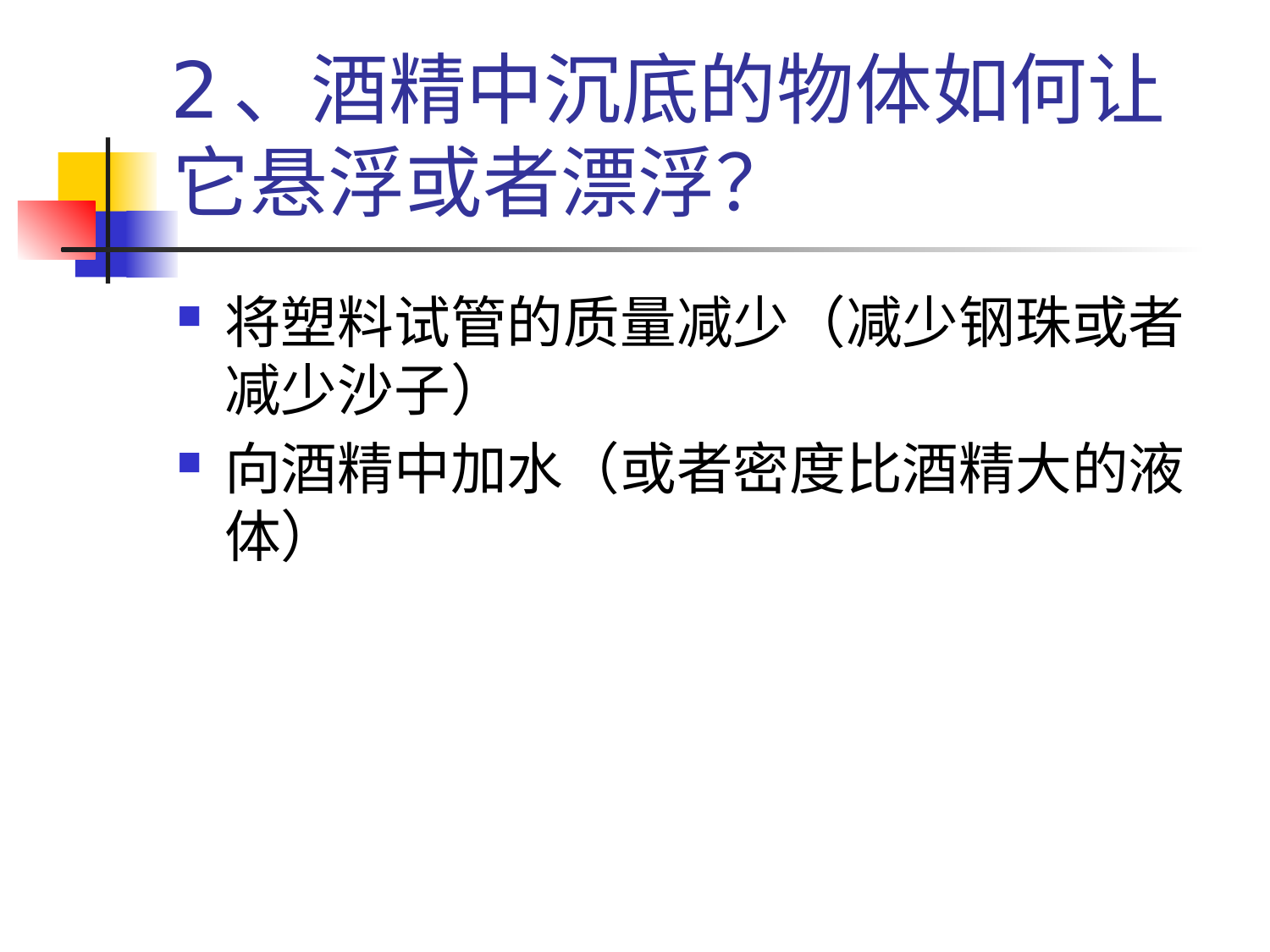

# 2、酒精中沉底的物体如何让它悬浮或者漂浮？
将塑料试管的质量减少（减少钢珠或者减少沙子）
向酒精中加水（或者密度比酒精大的液体）